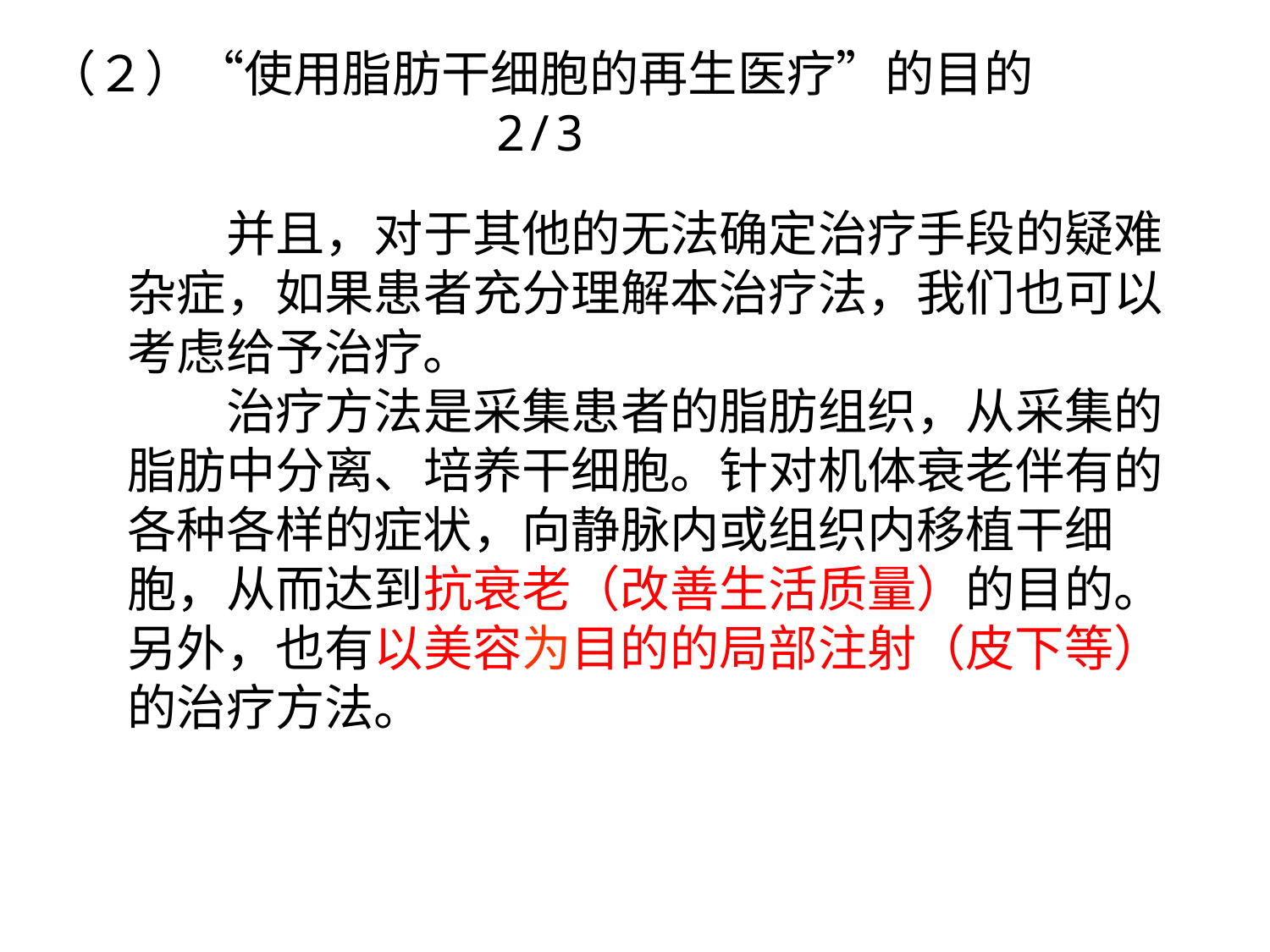

（２）“使用脂肪干细胞的再生医疗”的目的
2/3

　　并且，对于其他的无法确定治疗手段的疑难杂症，如果患者充分理解本治疗法，我们也可以考虑给予治疗。
　　治疗方法是采集患者的脂肪组织，从采集的脂肪中分离、培养干细胞。针对机体衰老伴有的各种各样的症状，向静脉内或组织内移植干细胞，从而达到抗衰老（改善生活质量）的目的。另外，也有以美容为目的的局部注射（皮下等）的治疗方法。